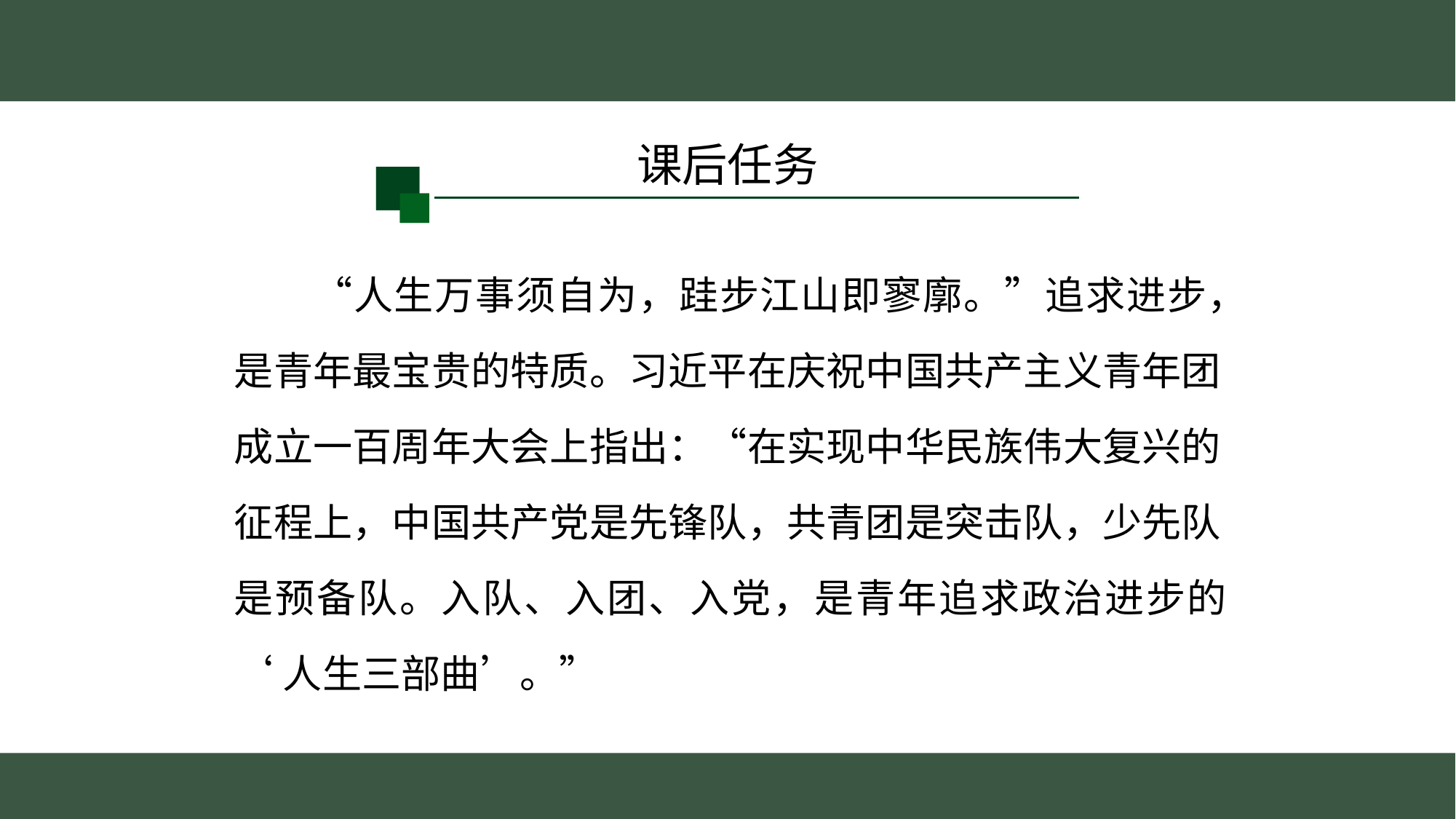

课后任务
　　“人生万事须自为，跬步江山即寥廓。”追求进步，
是青年最宝贵的特质。习近平在庆祝中国共产主义青年团
成立一百周年大会上指出：“在实现中华民族伟大复兴的
征程上，中国共产党是先锋队，共青团是突击队，少先队
是预备队。入队、入团、入党，是青年追求政治进步的
‘人生三部曲’。”